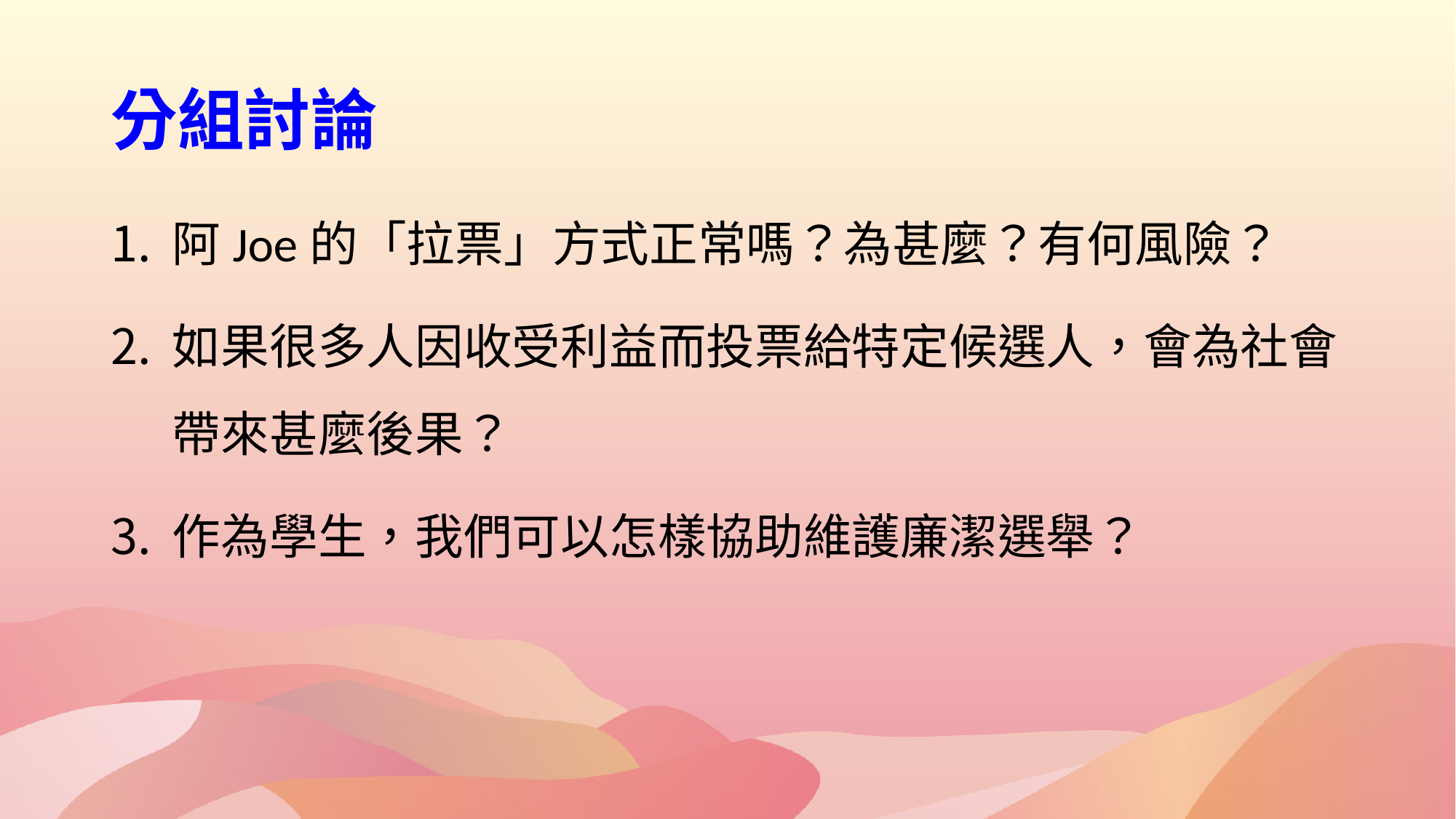

# 分組討論
阿Joe的「拉票」方式正常嗎？為甚麼？有何風險？
如果很多人因收受利益而投票給特定候選人，會為社會帶來甚麼後果？
作為學生，我們可以怎樣協助維護廉潔選舉？